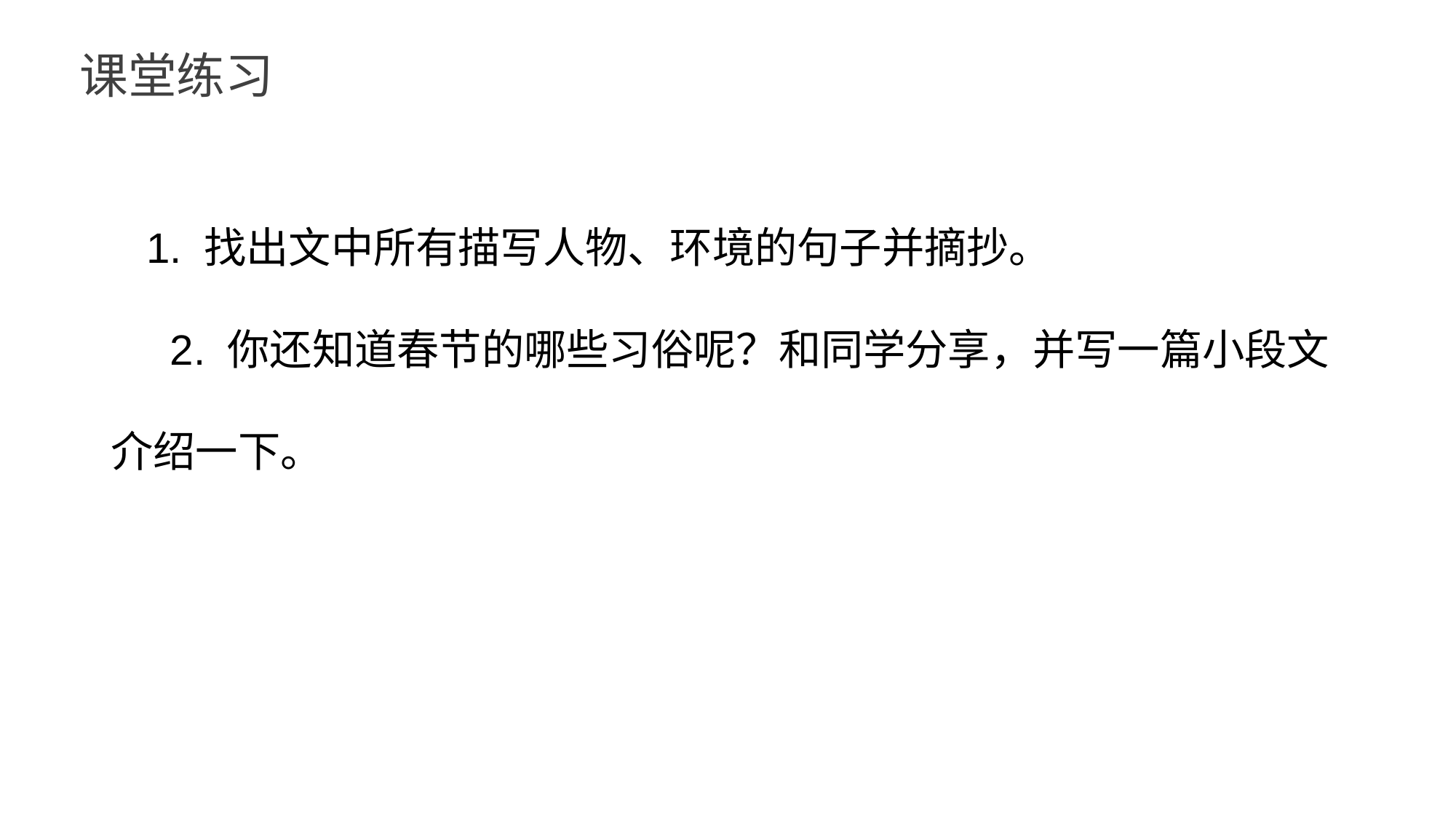

课堂练习
   1. 找出文中所有描写人物、环境的句子并摘抄。
     2. 你还知道春节的哪些习俗呢？和同学分享，并写一篇小段文介绍一下。